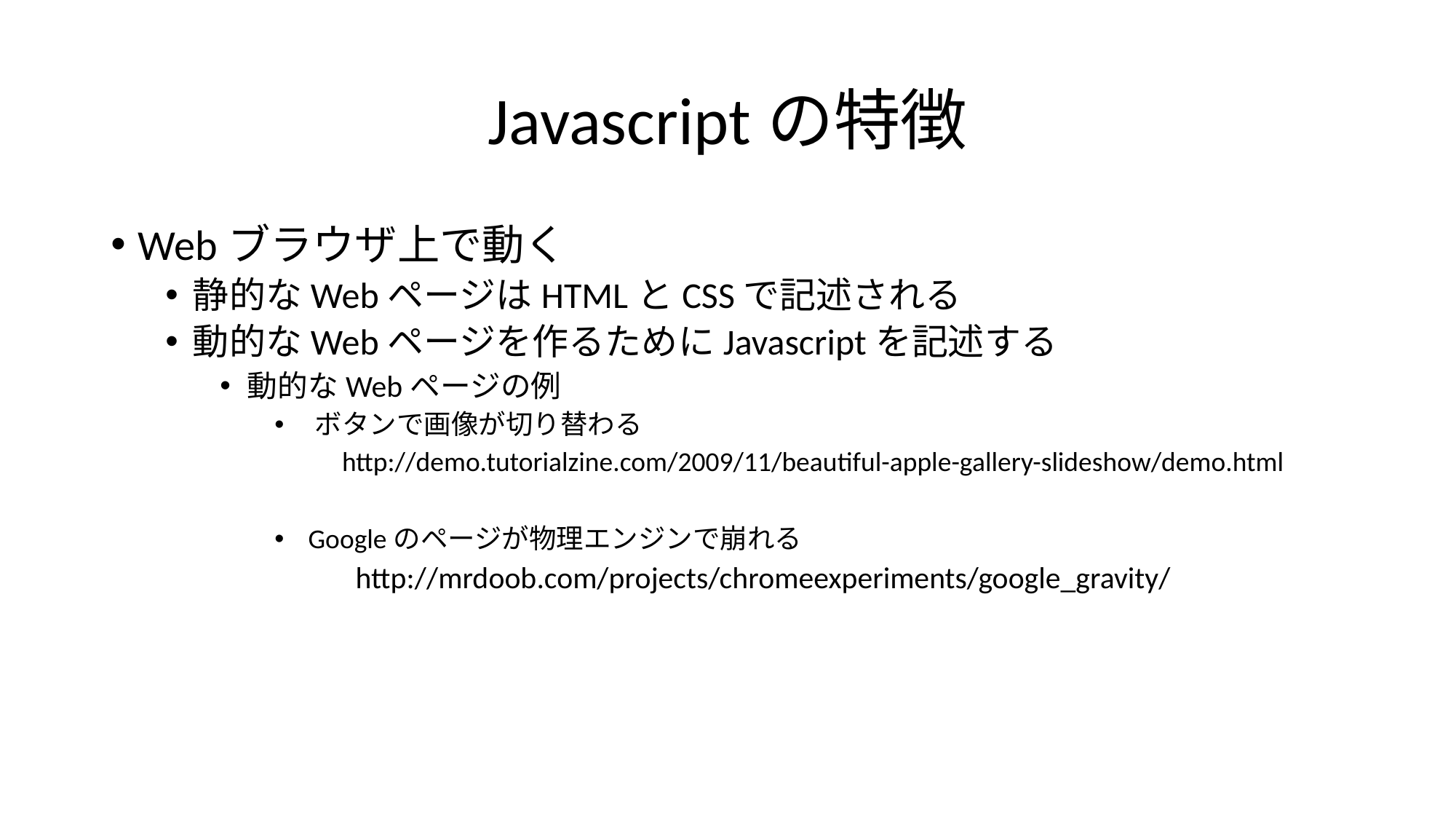

# Javascriptの特徴
Webブラウザ上で動く
静的なWebページはHTMLとCSSで記述される
動的なWebページを作るためにJavascriptを記述する
動的なWebページの例
 ボタンで画像が切り替わる
　　 http://demo.tutorialzine.com/2009/11/beautiful-apple-gallery-slideshow/demo.html

 Googleのページが物理エンジンで崩れる
　　　　 http://mrdoob.com/projects/chromeexperiments/google_gravity/